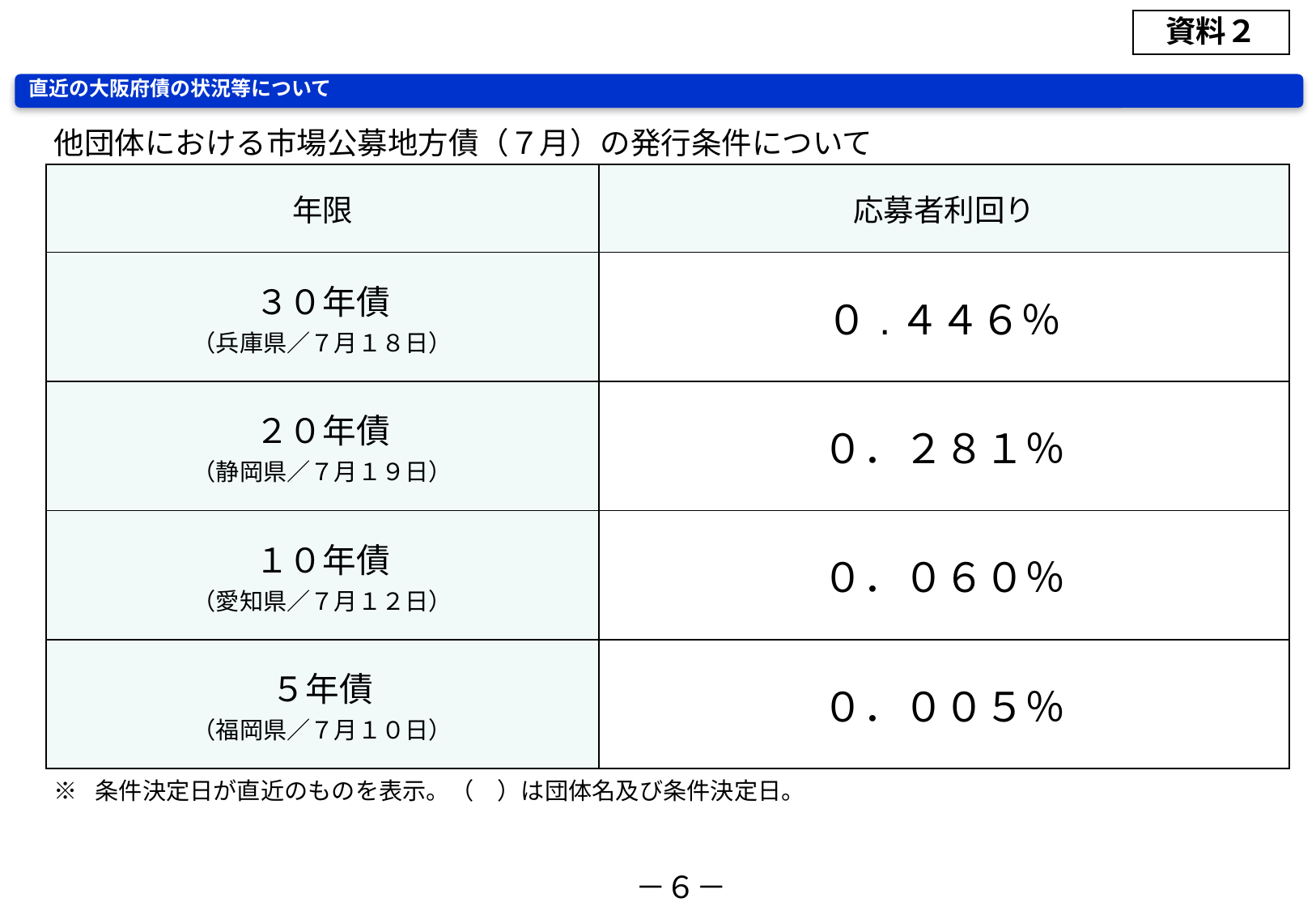

資料２
直近の大阪府債の状況等について
| 他団体における市場公募地方債（７月）の発行条件について |  |
| --- | --- |
| 年限 | 応募者利回り |
| ３０年債 （兵庫県／７月１８日） | ０.４４６％ |
| ２０年債 （静岡県／７月１９日） | ０．２８１％ |
| １０年債 （愛知県／７月１２日） | ０．０６０％ |
| ５年債 （福岡県／７月１０日） | ０．００５％ |
| ※ 条件決定日が直近のものを表示。（　）は団体名及び条件決定日。 |  |
－６－